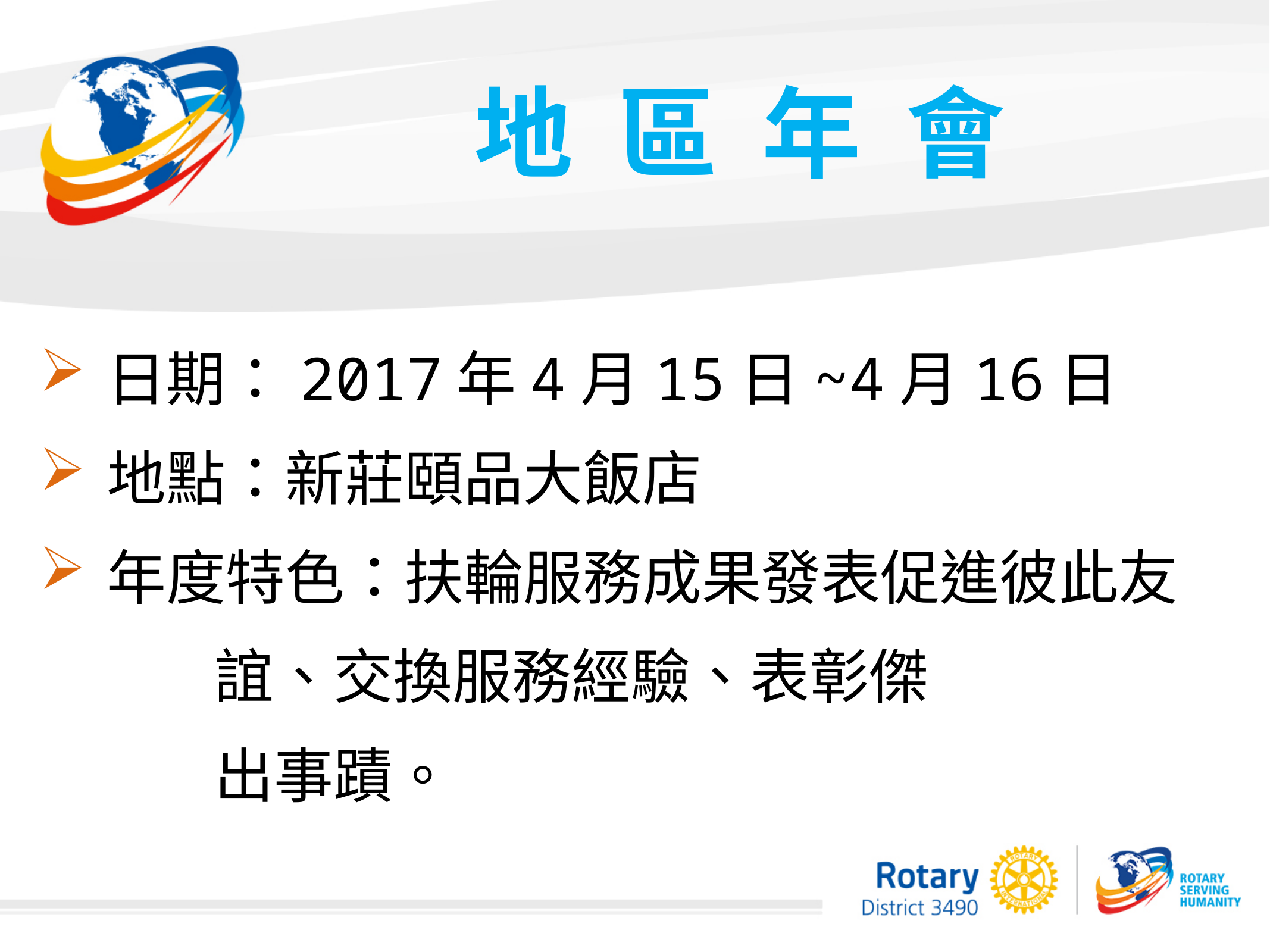

地  區  年  會
日期：2017年4月15日~4月16日
地點：新莊頤品大飯店
年度特色：扶輪服務成果發表促進彼此友
            誼、交換服務經驗、表彰傑
            出事蹟。